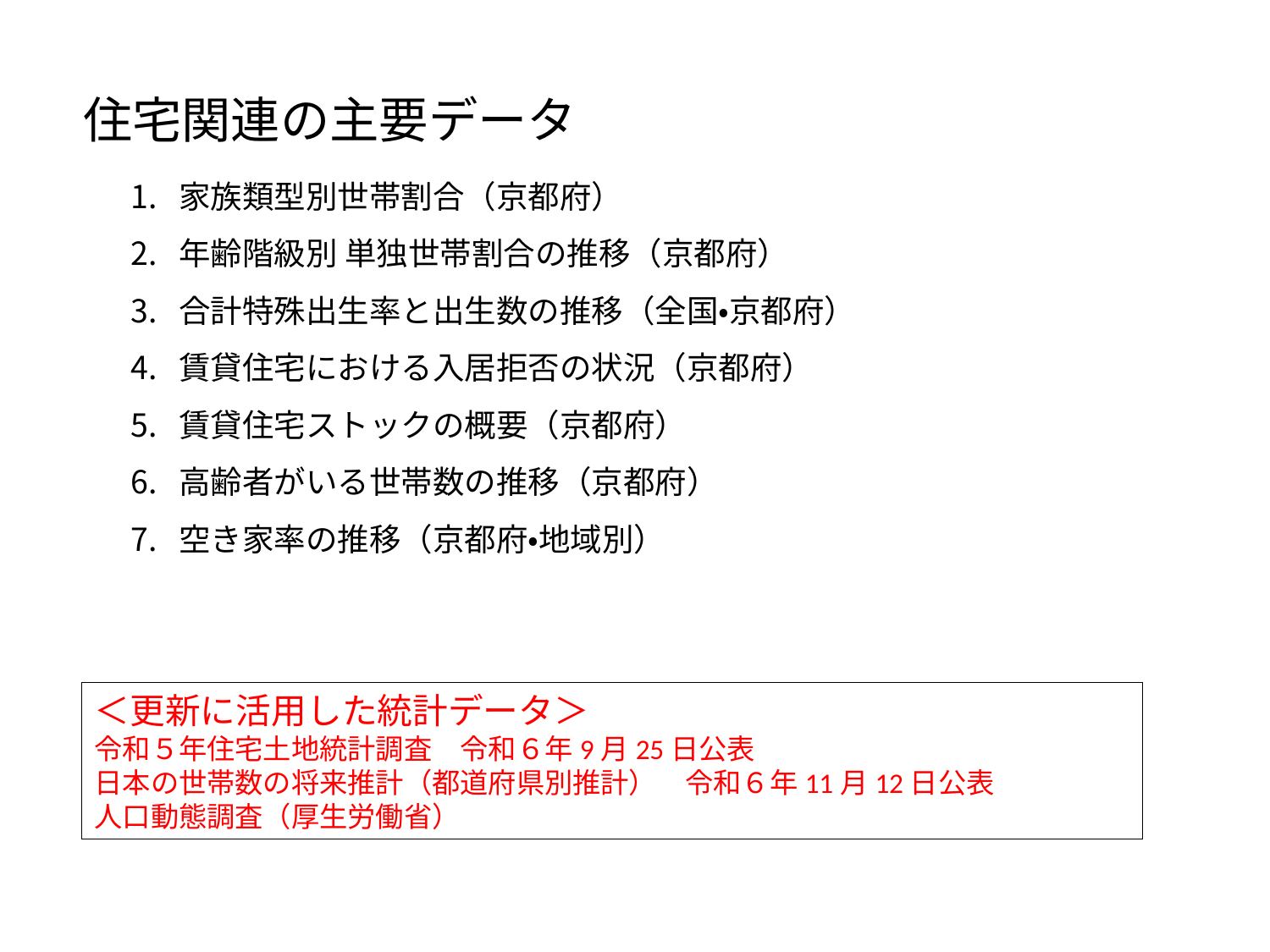

住宅関連の主要データ
家族類型別世帯割合（京都府）
年齢階級別 単独世帯割合の推移（京都府）
合計特殊出生率と出生数の推移（全国・京都府）
賃貸住宅における入居拒否の状況（京都府）
賃貸住宅ストックの概要（京都府）
高齢者がいる世帯数の推移（京都府）
空き家率の推移（京都府・地域別）
＜更新に活用した統計データ＞
令和５年住宅土地統計調査　令和６年9月25日公表
日本の世帯数の将来推計（都道府県別推計）　令和６年11月12日公表
人口動態調査（厚生労働省）